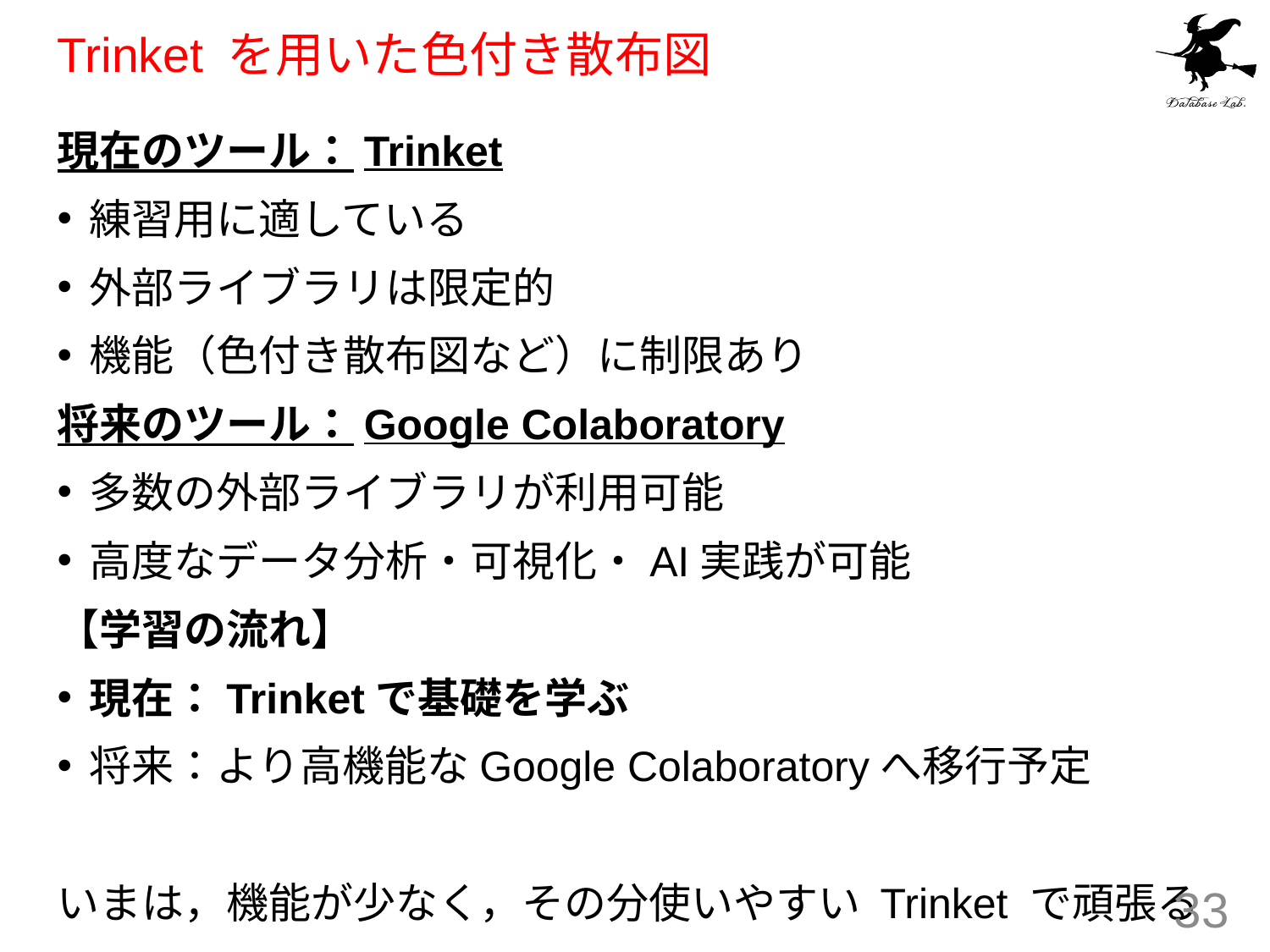

# Trinket を用いた色付き散布図
現在のツール：Trinket
練習用に適している
外部ライブラリは限定的
機能（色付き散布図など）に制限あり
将来のツール：Google Colaboratory
多数の外部ライブラリが利用可能
高度なデータ分析・可視化・AI実践が可能
【学習の流れ】
現在：Trinketで基礎を学ぶ
将来：より高機能なGoogle Colaboratoryへ移行予定

いまは，機能が少なく，その分使いやすい Trinket で頑張る
33